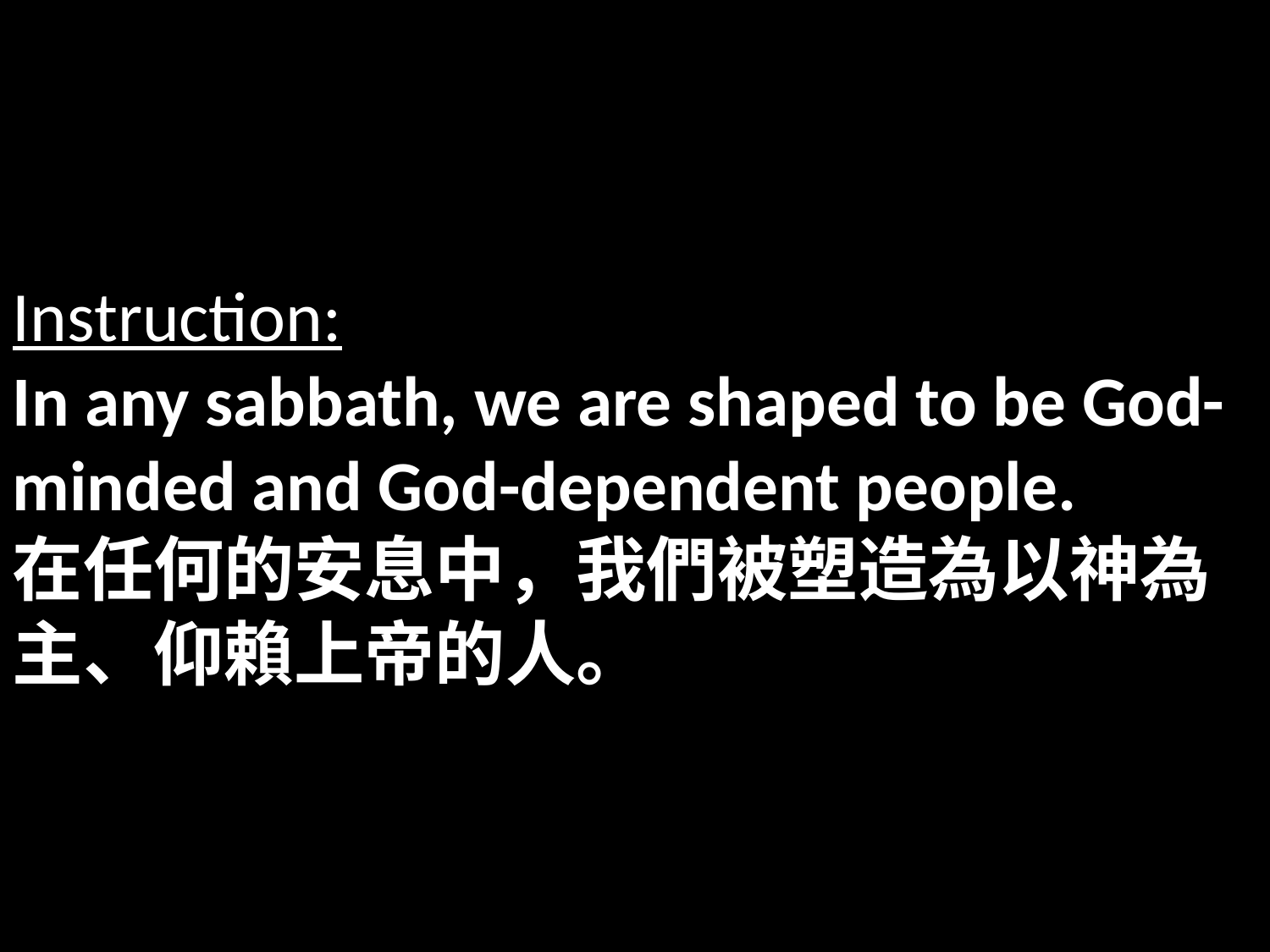

Instruction:
In any sabbath, we are shaped to be God-minded and God-dependent people.
在任何的安息中，我們被塑造為以神為主、仰賴上帝的人。